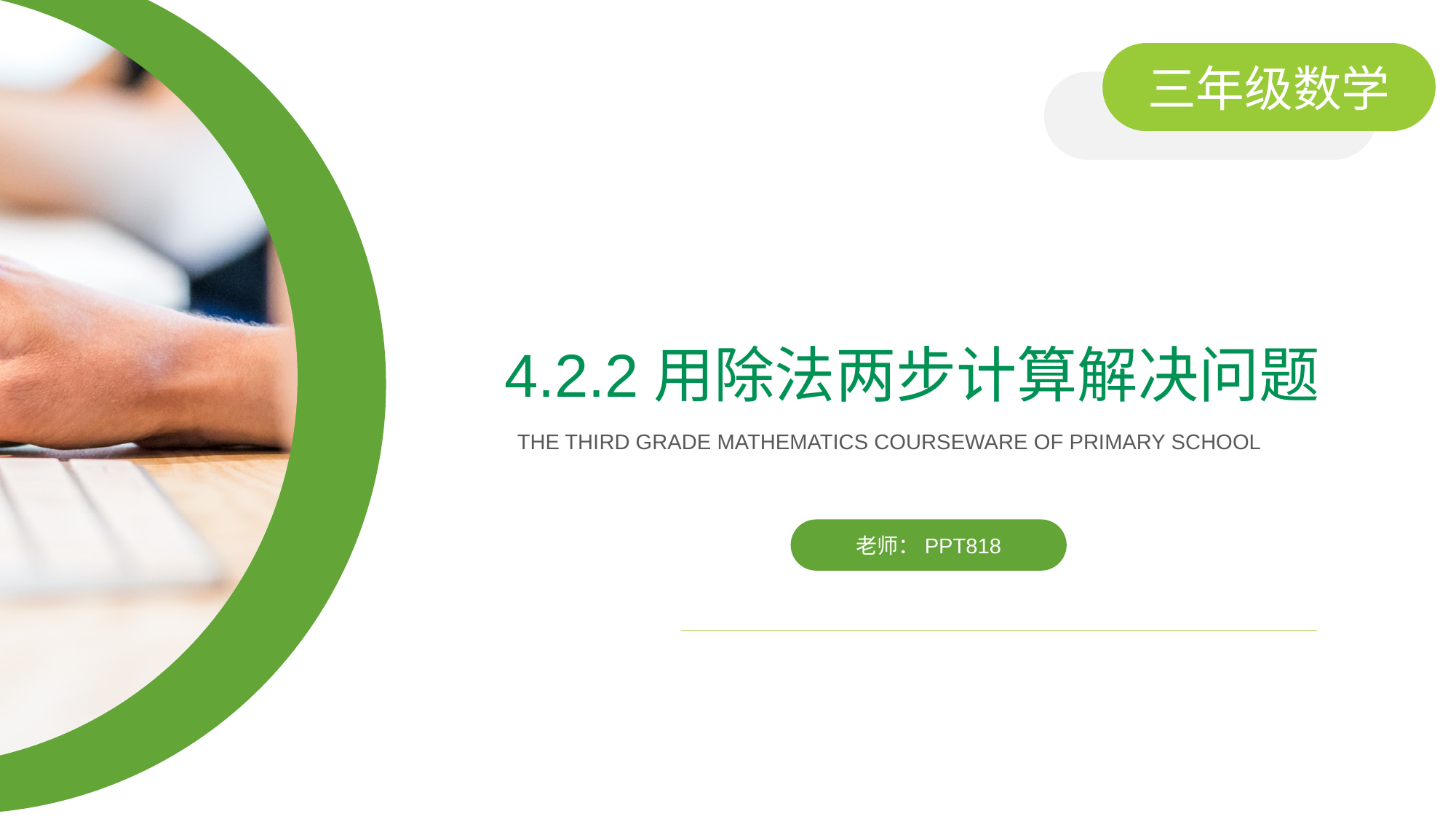

三年级数学

4.2.2用除法两步计算解决问题
THE THIRD GRADE MATHEMATICS COURSEWARE OF PRIMARY SCHOOL
老师：PPT818